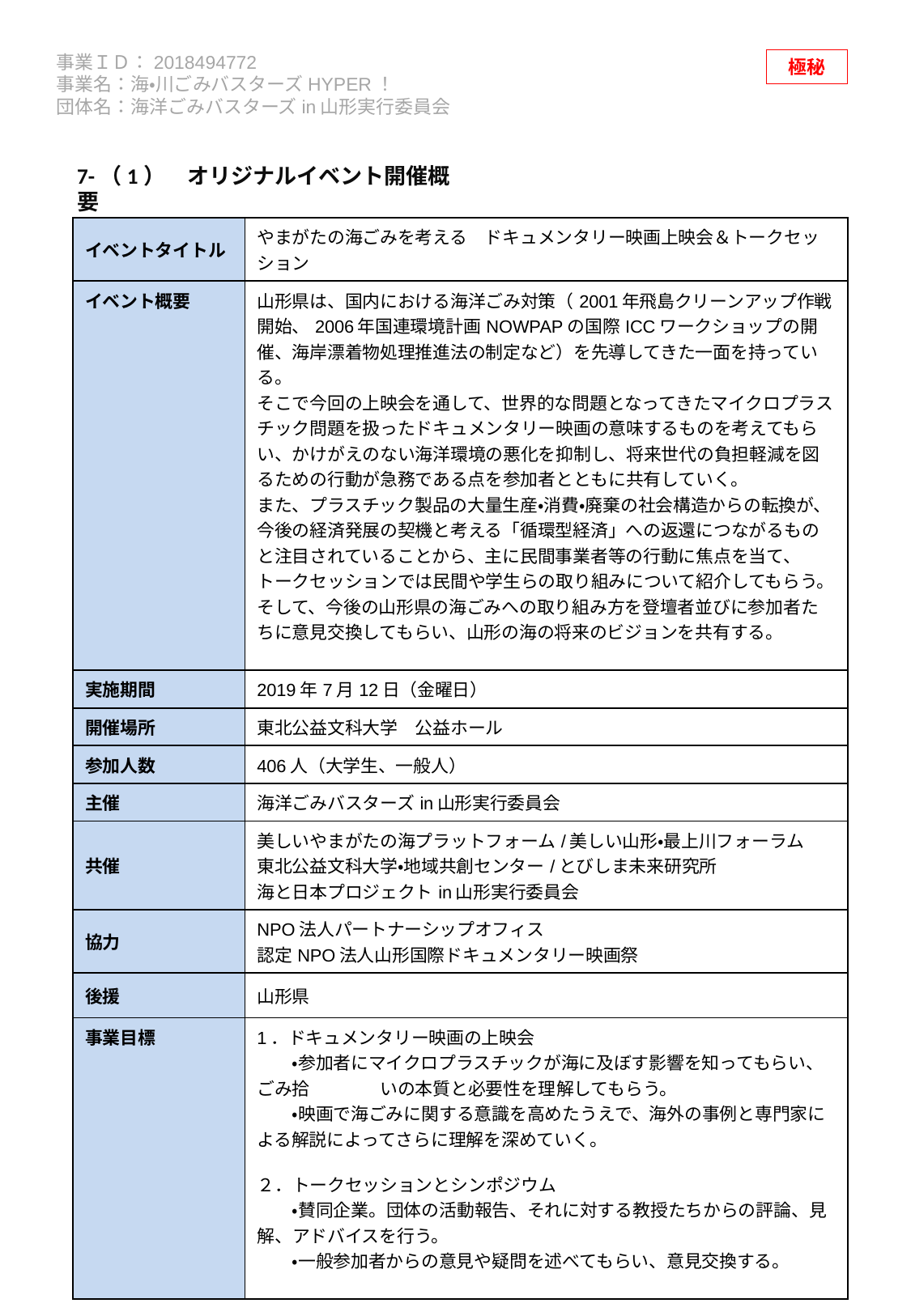

7-（1）　オリジナルイベント開催概要
| イベントタイトル | やまがたの海ごみを考える　ドキュメンタリー映画上映会＆トークセッション |
| --- | --- |
| イベント概要 | 山形県は、国内における海洋ごみ対策（2001年飛島クリーンアップ作戦開始、2006年国連環境計画NOWPAPの国際ICCワークショップの開催、海岸漂着物処理推進法の制定など）を先導してきた一面を持っている。 そこで今回の上映会を通して、世界的な問題となってきたマイクロプラスチック問題を扱ったドキュメンタリー映画の意味するものを考えてもらい、かけがえのない海洋環境の悪化を抑制し、将来世代の負担軽減を図るための行動が急務である点を参加者とともに共有していく。 また、プラスチック製品の大量生産・消費・廃棄の社会構造からの転換が、今後の経済発展の契機と考える「循環型経済」への返還につながるものと注目されていることから、主に民間事業者等の行動に焦点を当て、トークセッションでは民間や学生らの取り組みについて紹介してもらう。 そして、今後の山形県の海ごみへの取り組み方を登壇者並びに参加者たちに意見交換してもらい、山形の海の将来のビジョンを共有する。 |
| 実施期間 | 2019年7月12日（金曜日） |
| 開催場所 | 東北公益文科大学　公益ホール |
| 参加人数 | 406人（大学生、一般人） |
| 主催 | 海洋ごみバスターズin山形実行委員会 |
| 共催 | 美しいやまがたの海プラットフォーム/美しい山形・最上川フォーラム 東北公益文科大学・地域共創センター/とびしま未来研究所 海と日本プロジェクトin山形実行委員会 |
| 協力 | NPO法人パートナーシップオフィス 認定NPO法人山形国際ドキュメンタリー映画祭 |
| 後援 | 山形県 |
| 事業目標 | 1．ドキュメンタリー映画の上映会 　　・参加者にマイクロプラスチックが海に及ぼす影響を知ってもらい、ごみ拾　　　　いの本質と必要性を理解してもらう。 　　・映画で海ごみに関する意識を高めたうえで、海外の事例と専門家による解説によってさらに理解を深めていく。 ２．トークセッションとシンポジウム 　　・賛同企業。団体の活動報告、それに対する教授たちからの評論、見解、アドバイスを行う。 　　・一般参加者からの意見や疑問を述べてもらい、意見交換する。 |